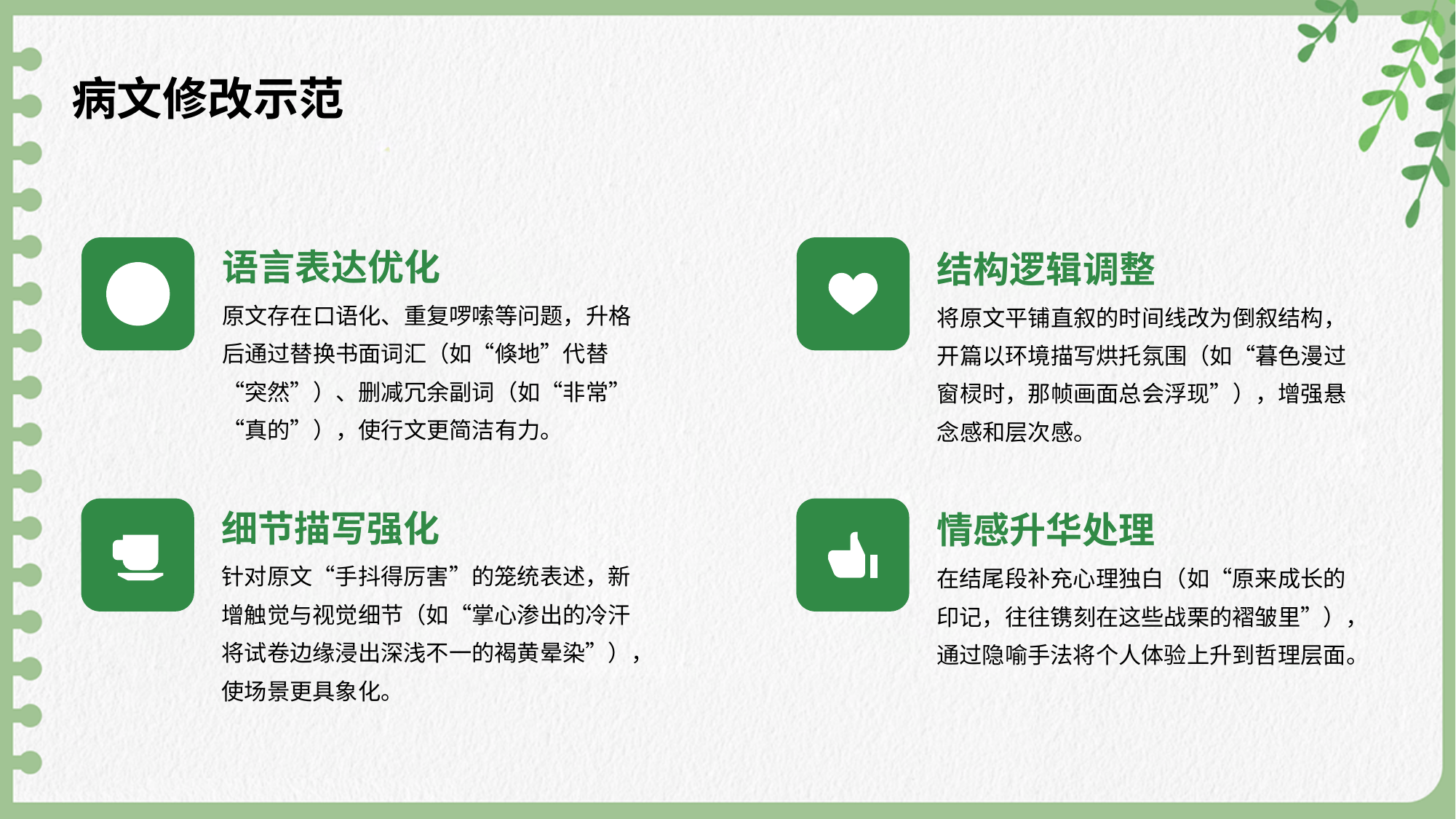

病文修改示范
语言表达优化
结构逻辑调整

原文存在口语化、重复啰嗦等问题，升格后通过替换书面词汇（如“倏地”代替“突然”）、删减冗余副词（如“非常”“真的”），使行文更简洁有力。
将原文平铺直叙的时间线改为倒叙结构，开篇以环境描写烘托氛围（如“暮色漫过窗棂时，那帧画面总会浮现”），增强悬念感和层次感。
细节描写强化
情感升华处理

针对原文“手抖得厉害”的笼统表述，新增触觉与视觉细节（如“掌心渗出的冷汗将试卷边缘浸出深浅不一的褐黄晕染”），使场景更具象化。
在结尾段补充心理独白（如“原来成长的印记，往往镌刻在这些战栗的褶皱里”），通过隐喻手法将个人体验上升到哲理层面。